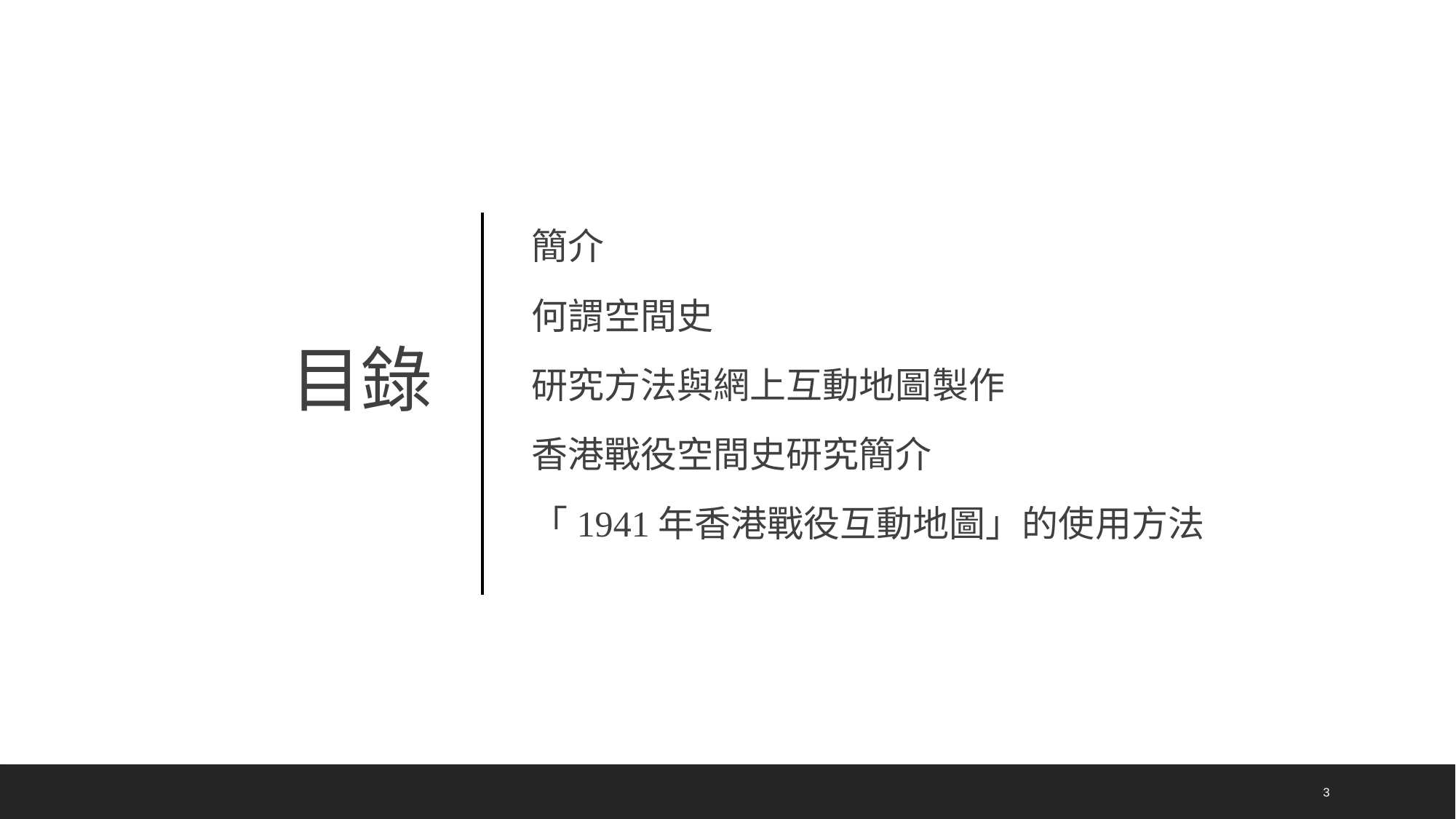

簡介
何謂空間史
研究方法與網上互動地圖製作
香港戰役空間史研究簡介
「1941年香港戰役互動地圖」的使用方法
# 目錄

3